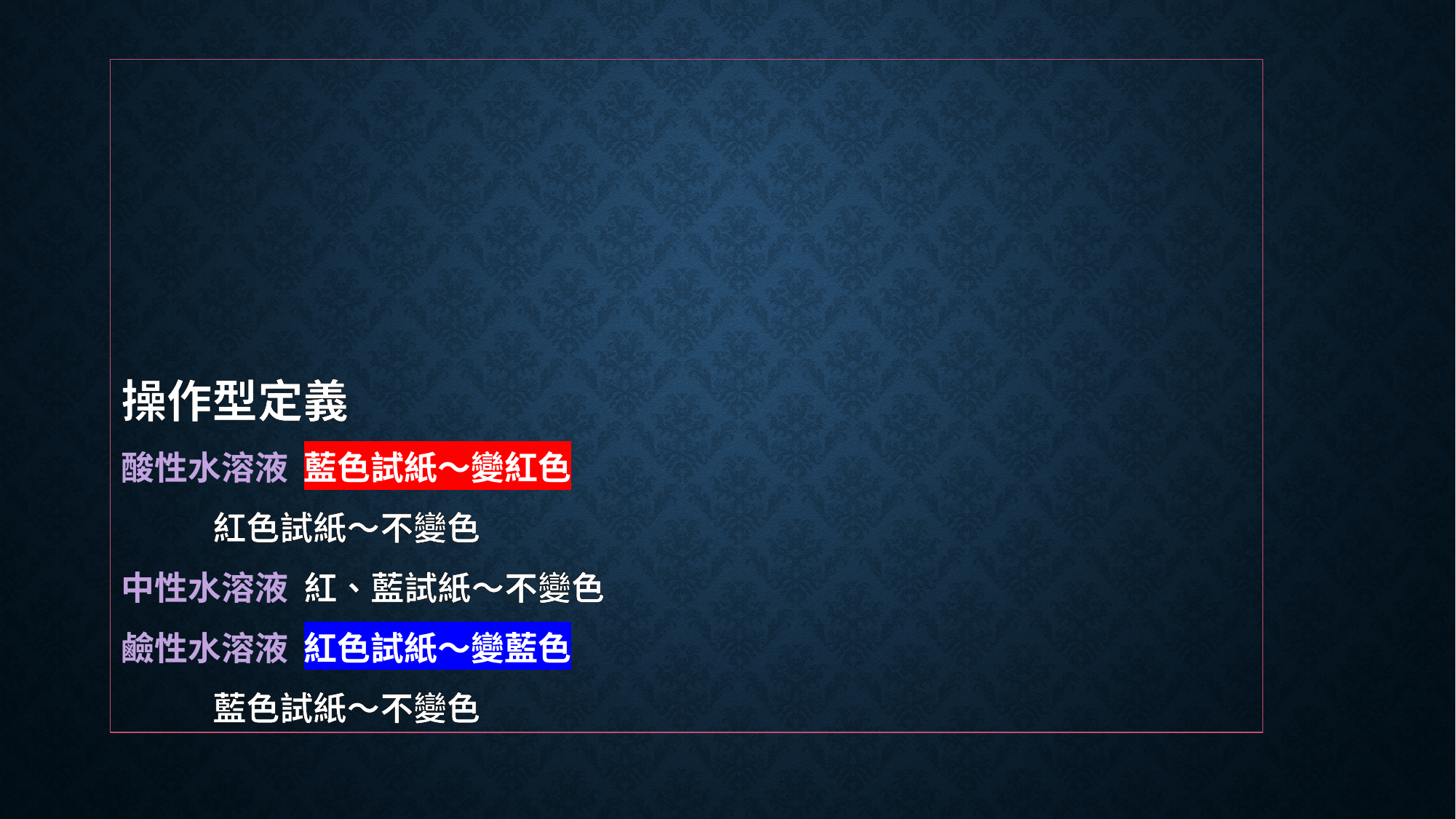

# 操作型定義 酸性水溶液  藍色試紙～變紅色 紅色試紙～不變色 中性水溶液  紅、藍試紙～不變色 鹼性水溶液  紅色試紙～變藍色 藍色試紙～不變色